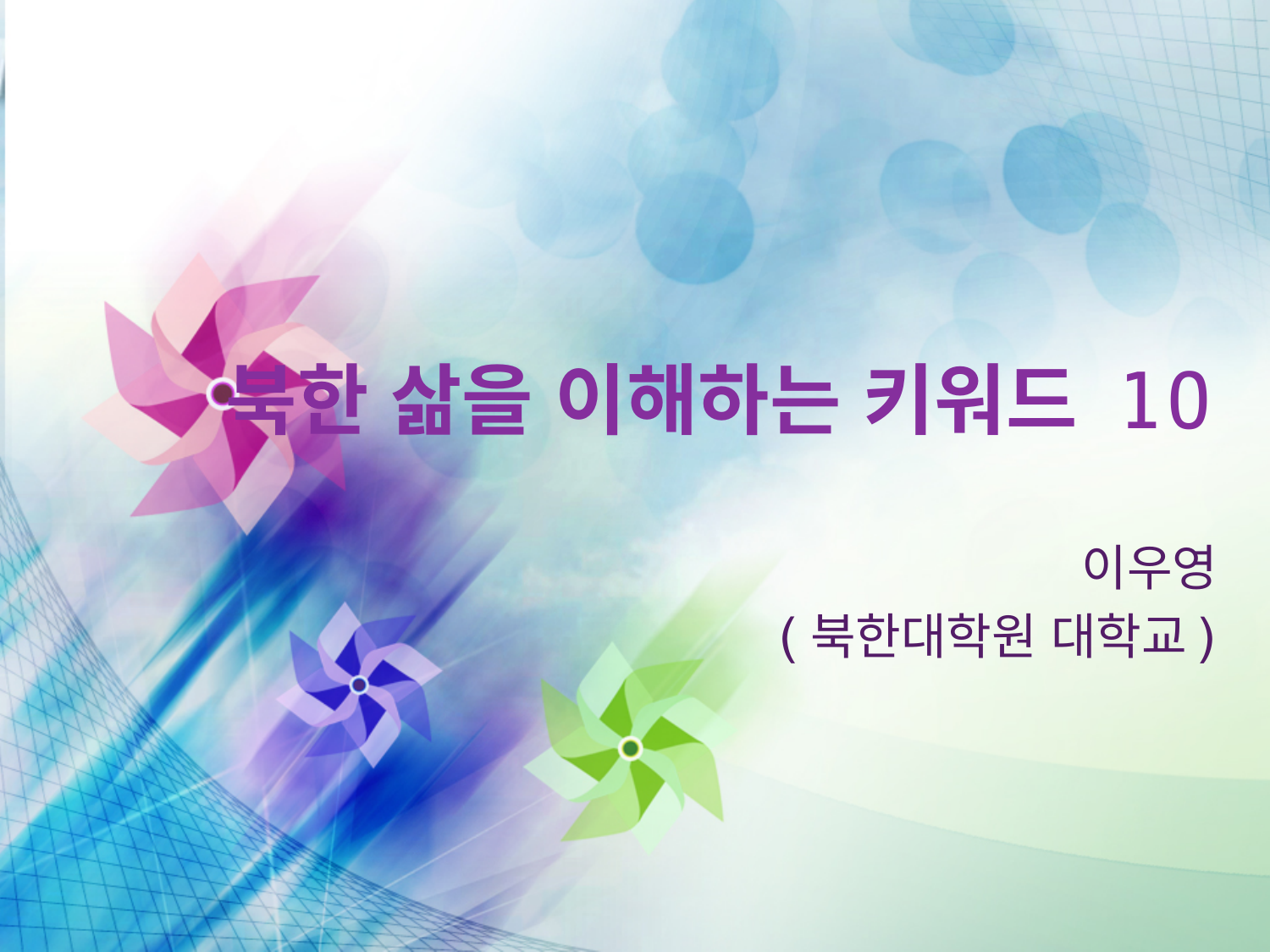

# 북한 삶을 이해하는 키워드 10

이우영
(북한대학원 대학교)